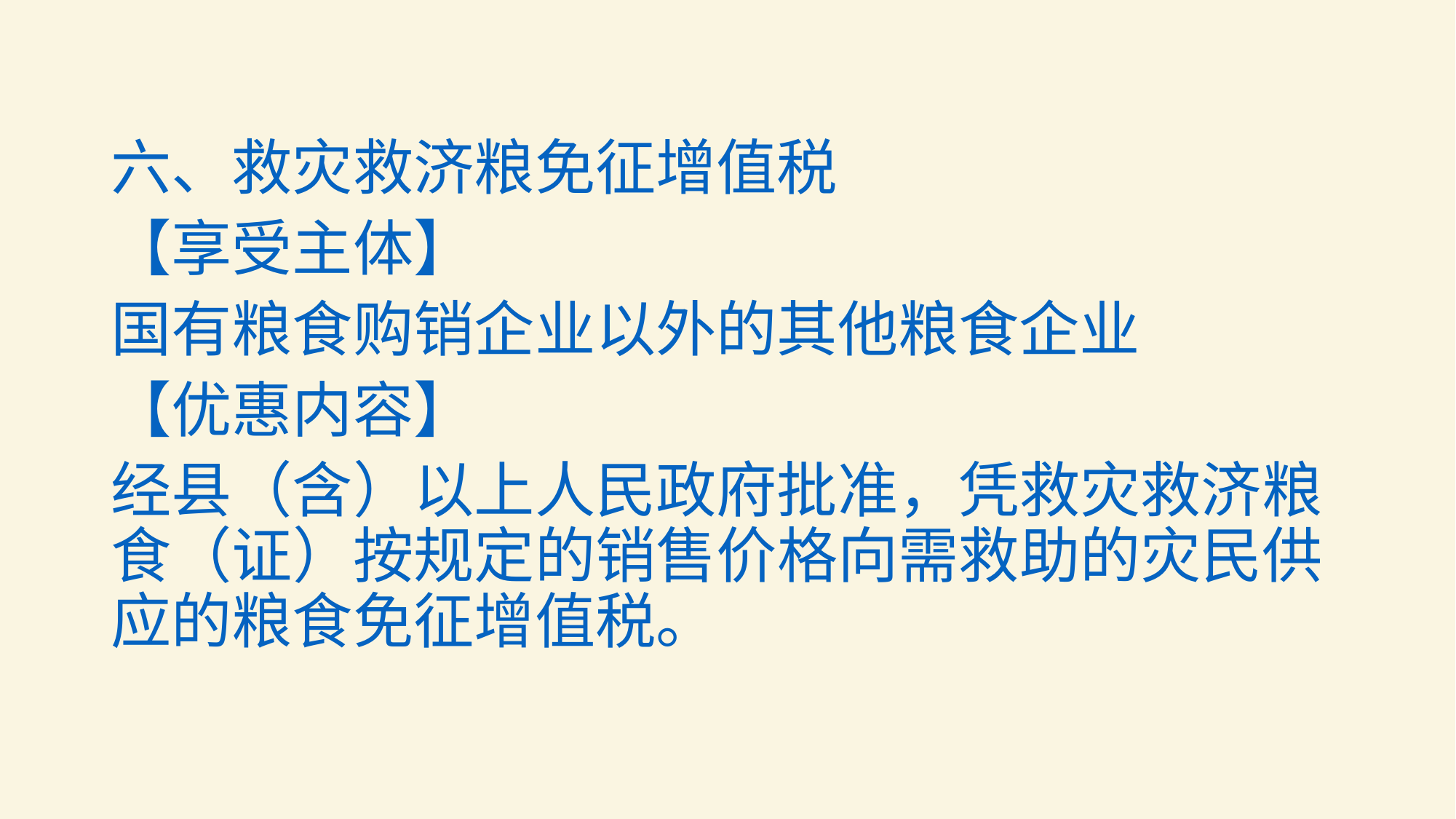

六、救灾救济粮免征增值税
【享受主体】
国有粮食购销企业以外的其他粮食企业
【优惠内容】
经县（含）以上人民政府批准，凭救灾救济粮食（证）按规定的销售价格向需救助的灾民供应的粮食免征增值税。